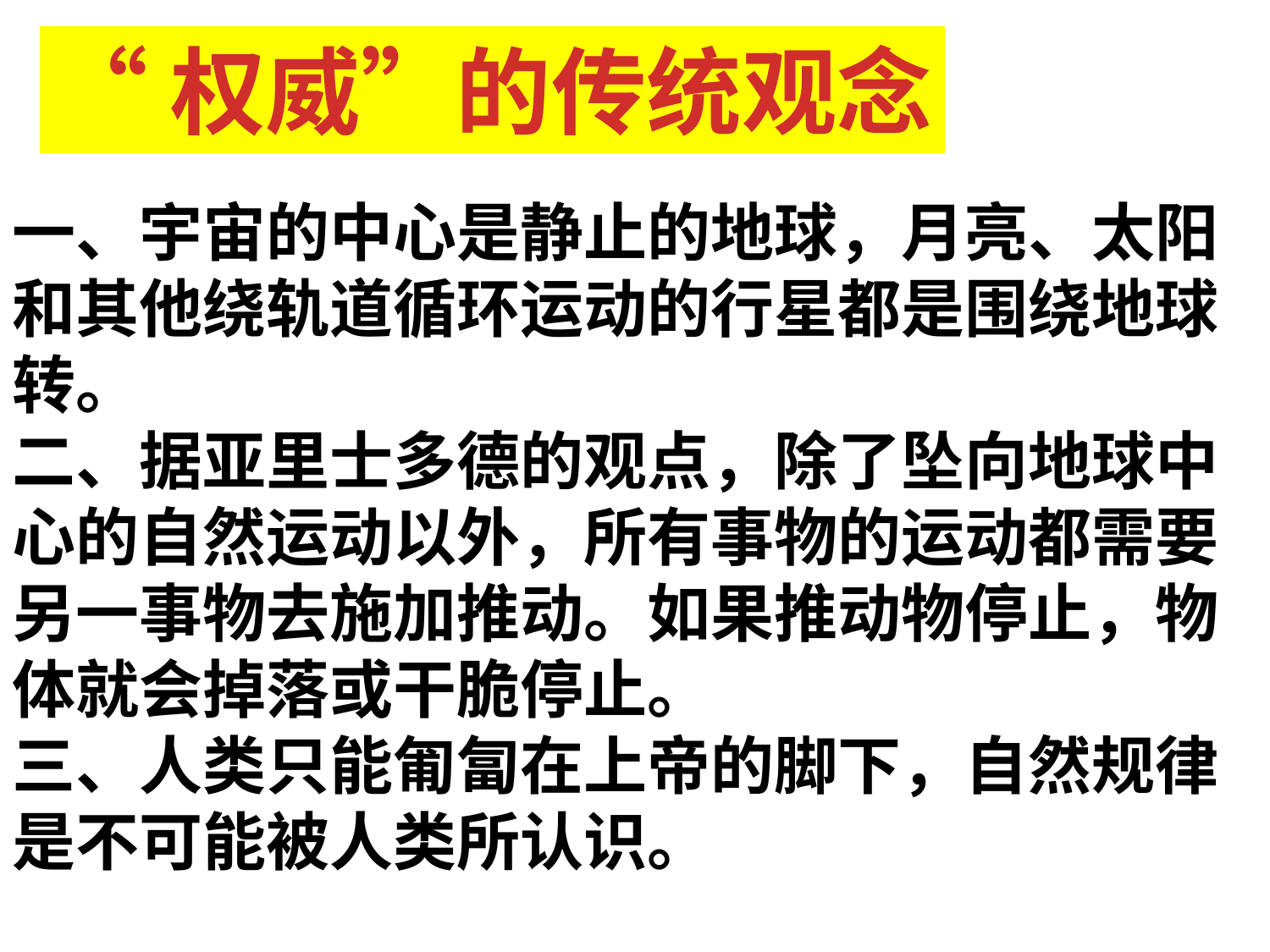

“权威”的传统观念
一、宇宙的中心是静止的地球，月亮、太阳和其他绕轨道循环运动的行星都是围绕地球转。
二、据亚里士多德的观点，除了坠向地球中心的自然运动以外，所有事物的运动都需要另一事物去施加推动。如果推动物停止，物体就会掉落或干脆停止。
三、人类只能匍匐在上帝的脚下，自然规律是不可能被人类所认识。